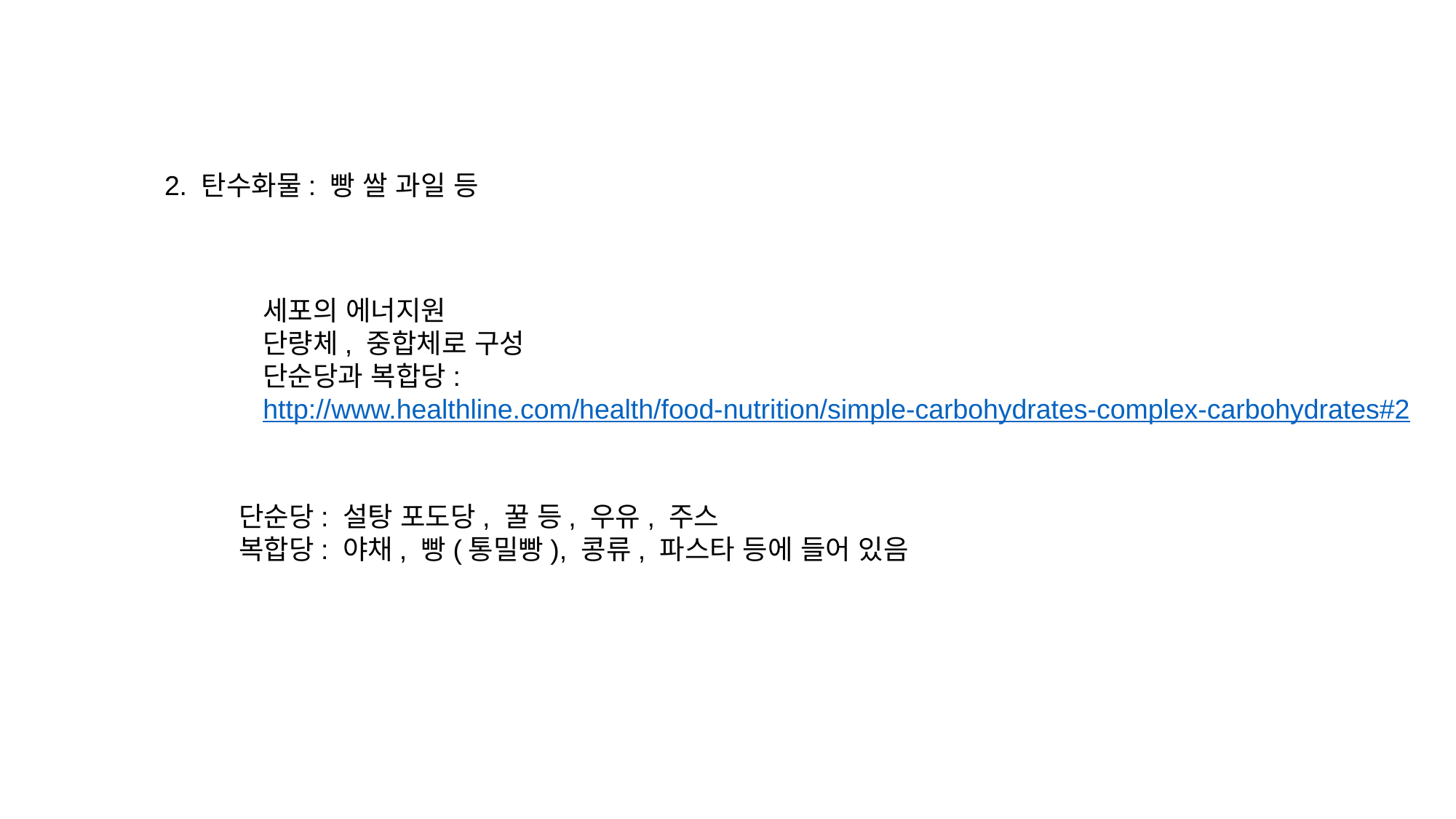

2. 탄수화물: 빵 쌀 과일 등
세포의 에너지원
단량체, 중합체로 구성
단순당과 복합당:
http://www.healthline.com/health/food-nutrition/simple-carbohydrates-complex-carbohydrates#2

단순당: 설탕 포도당, 꿀 등, 우유, 주스
복합당: 야채, 빵(통밀빵), 콩류, 파스타 등에 들어 있음